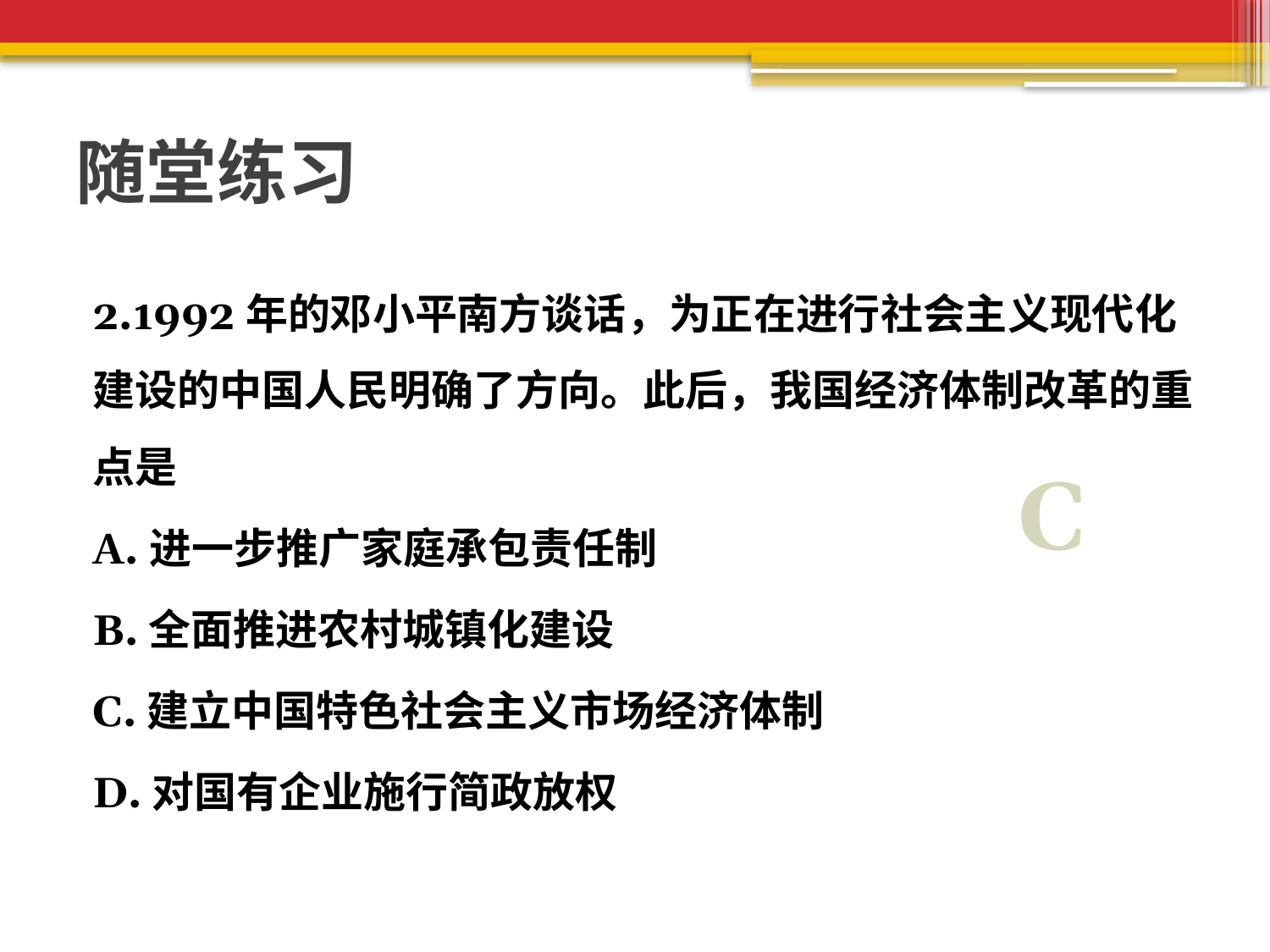

# 随堂练习
2.1992年的邓小平南方谈话，为正在进行社会主义现代化建设的中国人民明确了方向。此后，我国经济体制改革的重点是
A.进一步推广家庭承包责任制
B.全面推进农村城镇化建设
C.建立中国特色社会主义市场经济体制
D.对国有企业施行简政放权

C